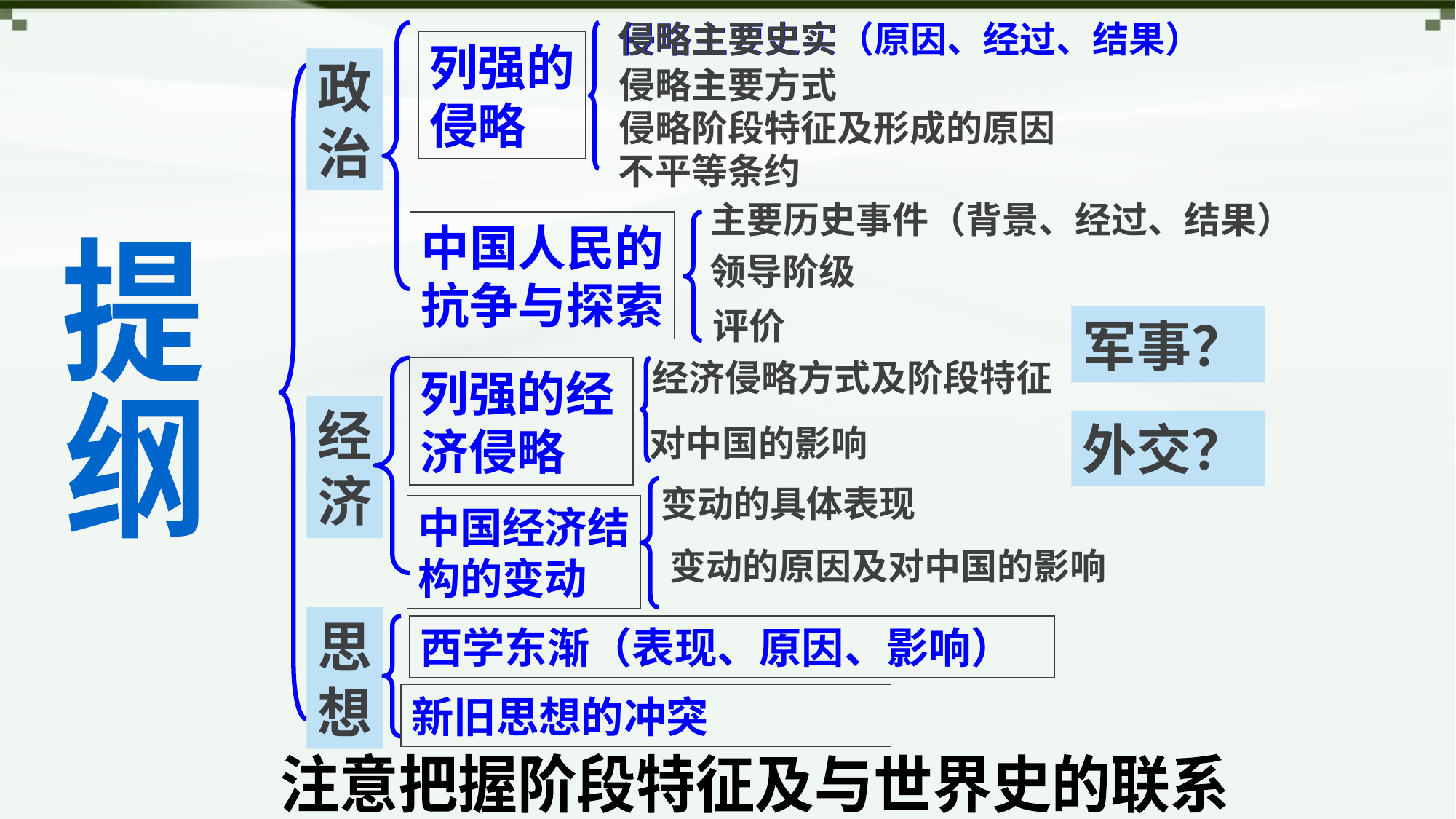

侵略主要史实（原因、经过、结果）
侵略主要史实

列强的
侵略
政
治
侵略主要方式

侵略阶段特征及形成的原因
不平等条约
主要历史事件（背景、经过、结果）
中国人民的
抗争与探索

提
纲
领导阶级
评价
军事？
经济侵略方式及阶段特征

列强的经济侵略

经
济
外交？
对中国的影响
变动的具体表现

中国经济结
构的变动
变动的原因及对中国的影响
思
想

西学东渐（表现、原因、影响）
新旧思想的冲突
注意把握阶段特征及与世界史的联系